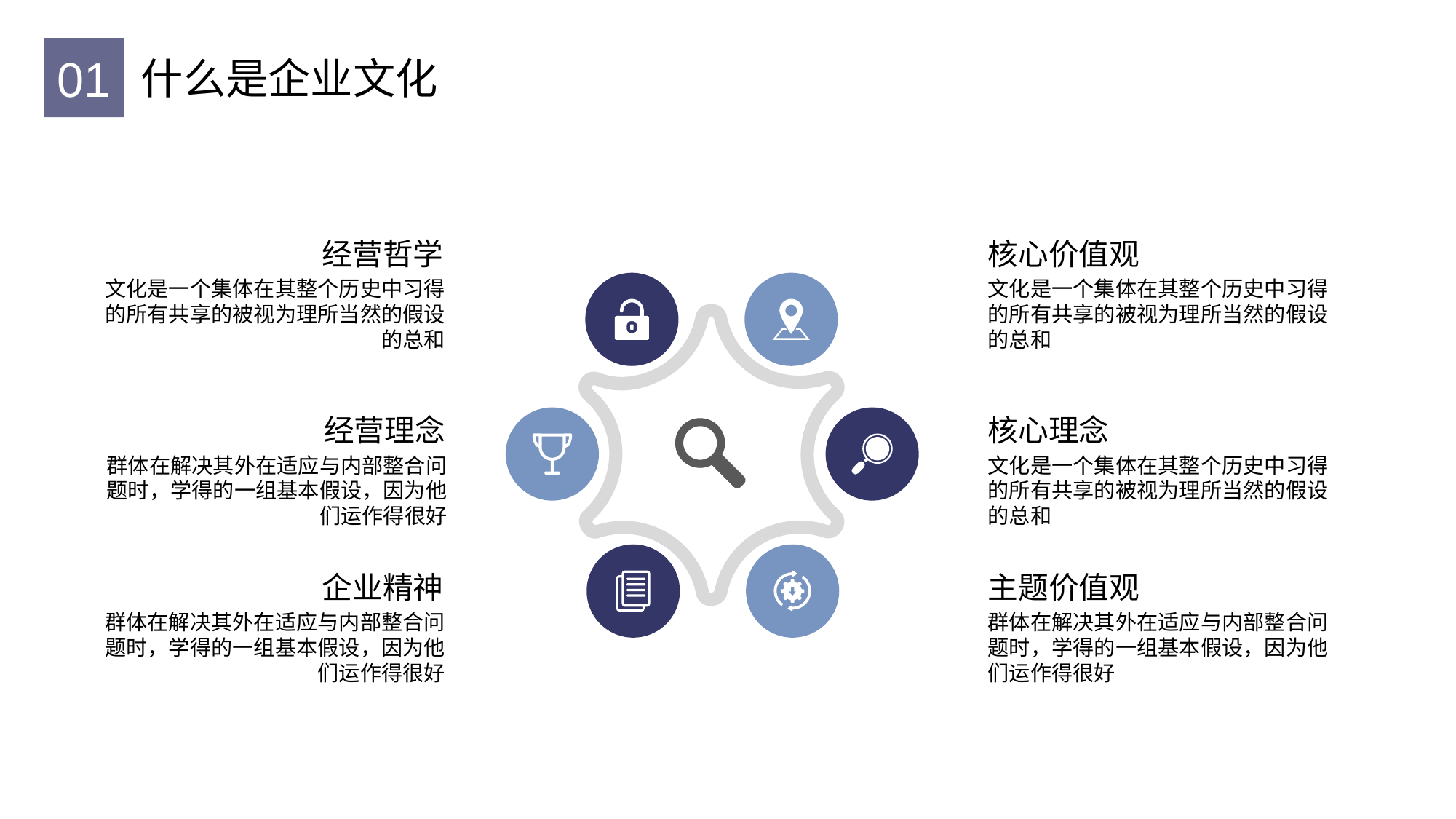

01
什么是企业文化
经营哲学
核心价值观
文化是一个集体在其整个历史中习得的所有共享的被视为理所当然的假设的总和
文化是一个集体在其整个历史中习得的所有共享的被视为理所当然的假设的总和

经营理念
核心理念

群体在解决其外在适应与内部整合问题时，学得的一组基本假设，因为他们运作得很好
文化是一个集体在其整个历史中习得的所有共享的被视为理所当然的假设的总和

企业精神
主题价值观
群体在解决其外在适应与内部整合问题时，学得的一组基本假设，因为他们运作得很好
群体在解决其外在适应与内部整合问题时，学得的一组基本假设，因为他们运作得很好